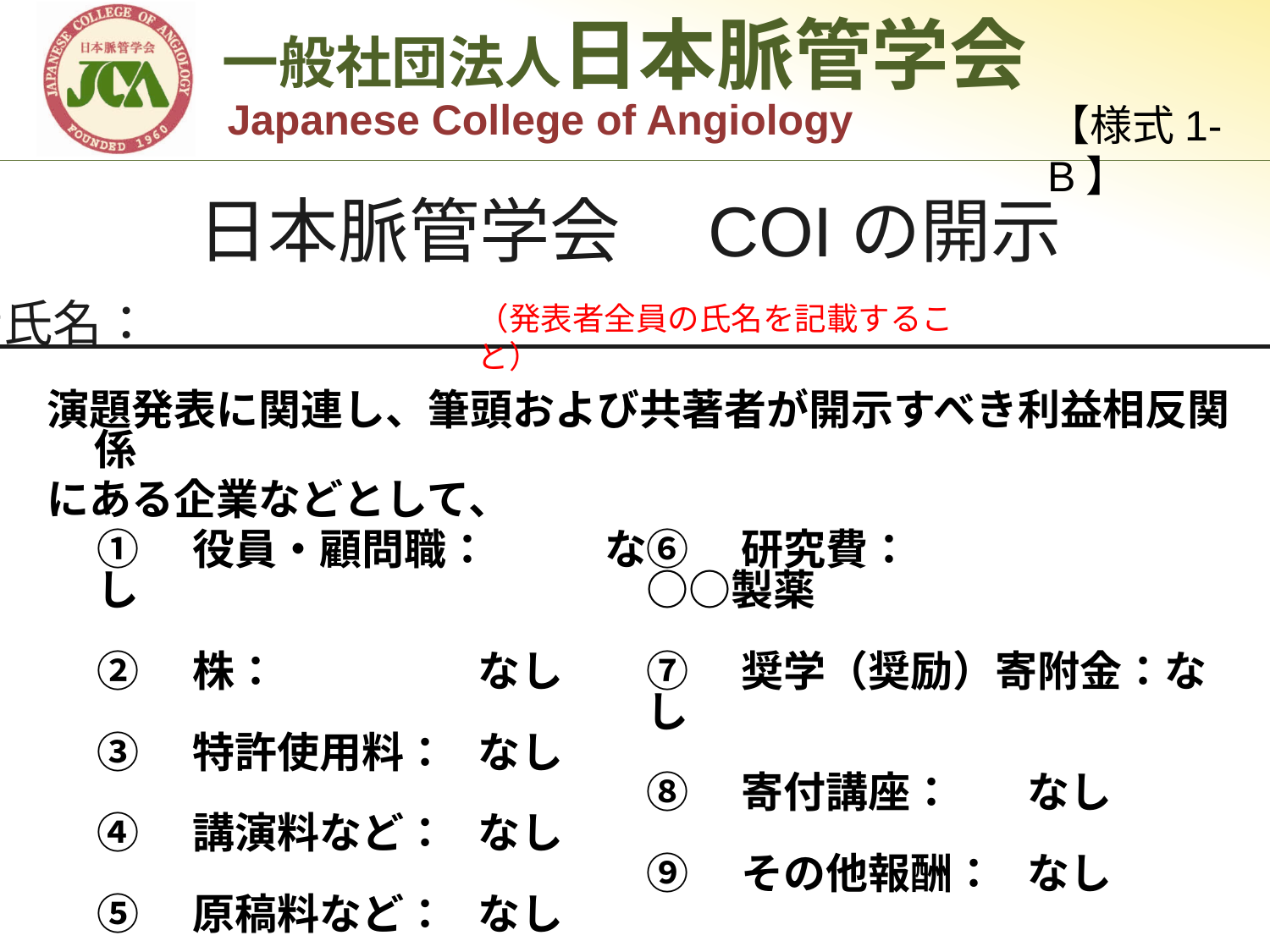

【様式1-B】
日本脈管学会　COIの開示
　発表者氏名：
（発表者全員の氏名を記載すること）
演題発表に関連し、筆頭および共著者が開示すべき利益相反関係
にある企業などとして、

①　役員・顧問職：	なし

②　株：		なし

③　特許使用料：	なし

④　講演料など：	なし

⑤　原稿料など：	なし
⑥　研究費：	　　　　○○製薬

⑦　奨学（奨励）寄附金：なし

⑧　寄付講座：	なし

⑨　その他報酬：	なし